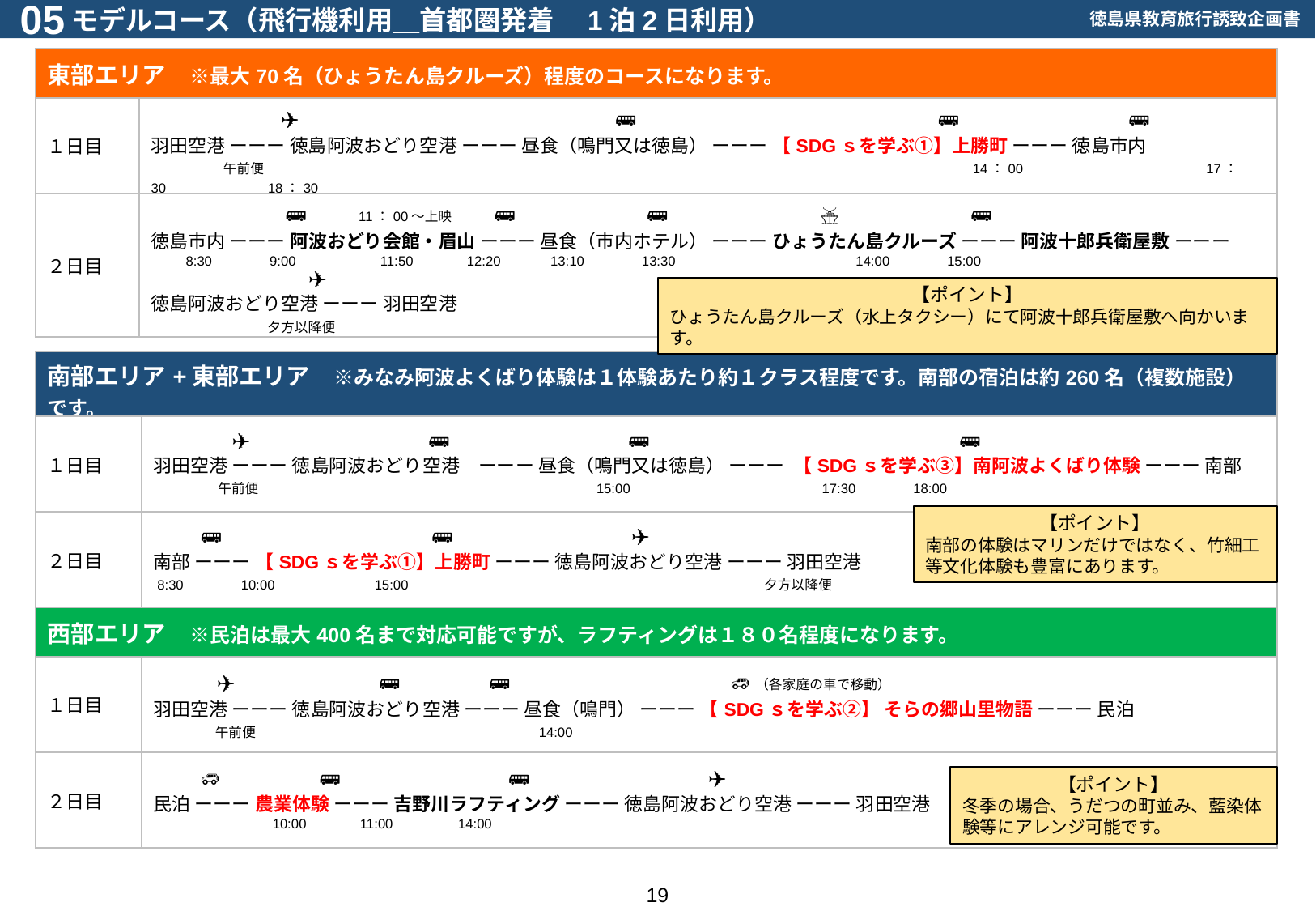

モデルコース（飛行機利用＿首都圏発着　1泊2日利用）
| 東部エリア　※最大70名（ひょうたん島クルーズ）程度のコースになります。 |  |
| --- | --- |
| １日目 | ✈　　　　　　　　　　　　　　　　　🚌　　　　　　　　　　　　　　　　 🚌 🚌 羽田空港 ーーー 徳島阿波おどり空港 ーーー 昼食（鳴門又は徳島） ーーー 【SDGｓを学ぶ①】上勝町 ーーー 徳島市内 　午前便　　　　　　　　　　　　　　　　　　　　　　　　　　　　　　　　　　　　　　　　　　　　　　　　　　　　14：00　　　　　　　　　　　　　17：30　　　　　　　18：30 |
| ２日目 | 🚌 11：00～上映 🚌 🚌 🚢 🚌 徳島市内 ーーー 阿波おどり会館・眉山 ーーー 昼食（市内ホテル） ーーー ひょうたん島クルーズ ーーー 阿波十郎兵衛屋敷 ーーー 8:30 9:00 11:50 12:20 13:10 13:30 14:00 15:00 ✈ 徳島阿波おどり空港 ーーー 羽田空港 夕方以降便 |
【ポイント】
ひょうたん島クルーズ（水上タクシー）にて阿波十郎兵衛屋敷へ向かいます。
| 南部エリア+東部エリア　※みなみ阿波よくばり体験は１体験あたり約１クラス程度です。南部の宿泊は約260名（複数施設）です。 |  |
| --- | --- |
| １日目 | ✈ 🚌 🚌 🚌 羽田空港 ーーー 徳島阿波おどり空港　ーーー 昼食（鳴門又は徳島） ーーー 【SDGｓを学ぶ③】南阿波よくばり体験 ーーー 南部 午前便 15:00 17:30 18:00 |
| ２日目 | 🚌 🚌 ✈ 南部 ーーー 【SDGｓを学ぶ①】上勝町 ーーー 徳島阿波おどり空港 ーーー 羽田空港 8:30 10:00 15:00　　　　　　　　　　　　　　　　　　　　　　　　　　夕方以降便 |
【ポイント】
南部の体験はマリンだけではなく、竹細工等文化体験も豊富にあります。
| 西部エリア　※民泊は最大400名まで対応可能ですが、ラフティングは１８０名程度になります。 |  |
| --- | --- |
| １日目 | ✈ 🚌 🚌 🚙（各家庭の車で移動） 羽田空港 ーーー 徳島阿波おどり空港 ーーー 昼食（鳴門） ーーー 【SDGｓを学ぶ②】 そらの郷山里物語 ーーー 民泊 午前便 14:00 |
| ２日目 | 🚙 🚌 🚌 ✈ 民泊 ーーー 農業体験 ーーー 吉野川ラフティング ーーー 徳島阿波おどり空港 ーーー 羽田空港 10:00 11:00 14:00 |
【ポイント】
冬季の場合、うだつの町並み、藍染体験等にアレンジ可能です。